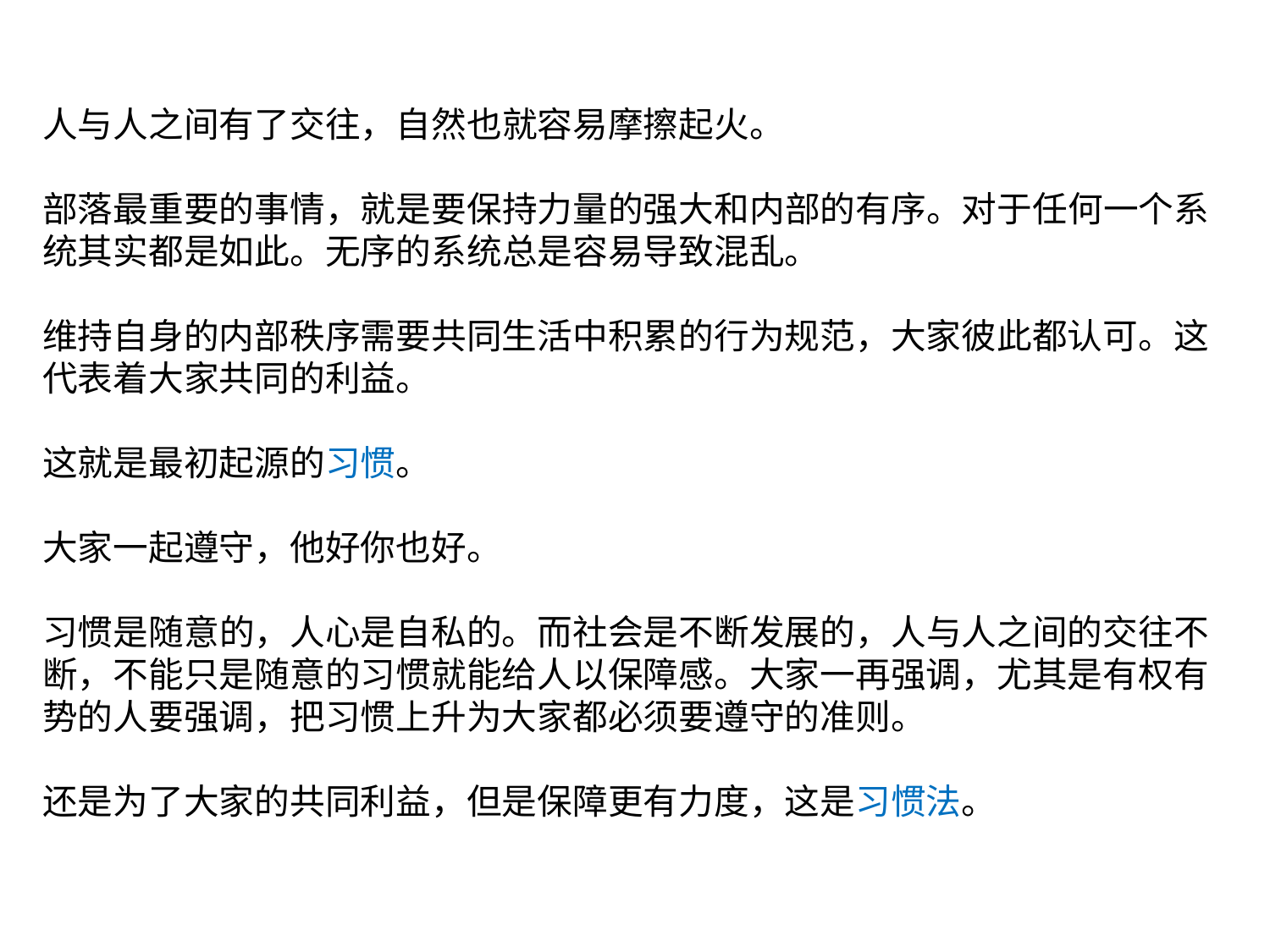

人与人之间有了交往，自然也就容易摩擦起火。
部落最重要的事情，就是要保持力量的强大和内部的有序。对于任何一个系统其实都是如此。无序的系统总是容易导致混乱。
维持自身的内部秩序需要共同生活中积累的行为规范，大家彼此都认可。这代表着大家共同的利益。
这就是最初起源的习惯。
大家一起遵守，他好你也好。
习惯是随意的，人心是自私的。而社会是不断发展的，人与人之间的交往不断，不能只是随意的习惯就能给人以保障感。大家一再强调，尤其是有权有势的人要强调，把习惯上升为大家都必须要遵守的准则。
还是为了大家的共同利益，但是保障更有力度，这是习惯法。